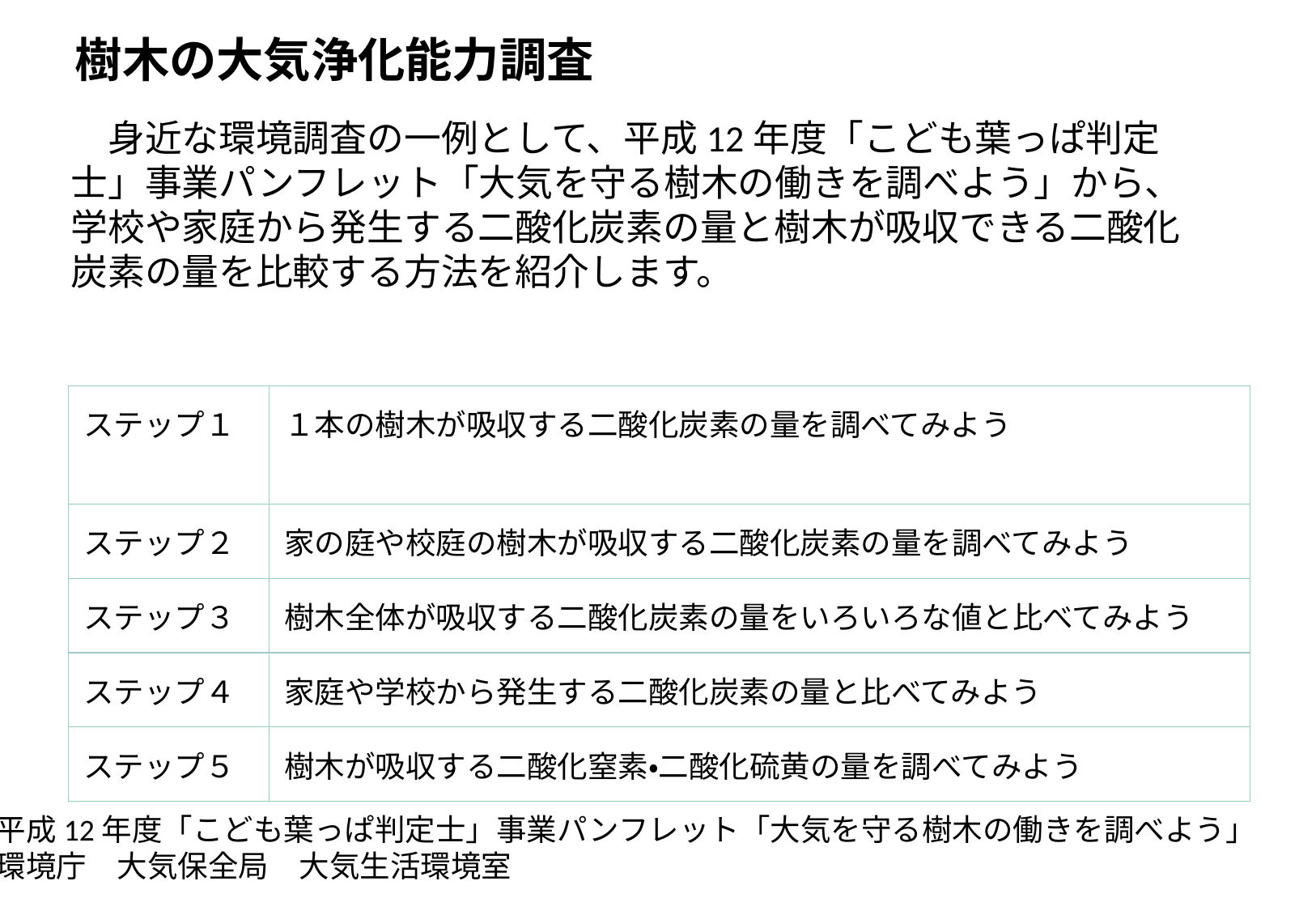

樹木の大気浄化能力調査
　身近な環境調査の一例として、平成12年度「こども葉っぱ判定士」事業パンフレット「大気を守る樹木の働きを調べよう」から、学校や家庭から発生する二酸化炭素の量と樹木が吸収できる二酸化炭素の量を比較する方法を紹介します。
| ステップ１ | １本の樹木が吸収する二酸化炭素の量を調べてみよう |
| --- | --- |
| ステップ２ | 家の庭や校庭の樹木が吸収する二酸化炭素の量を調べてみよう |
| ステップ３ | 樹木全体が吸収する二酸化炭素の量をいろいろな値と比べてみよう |
| ステップ４ | 家庭や学校から発生する二酸化炭素の量と比べてみよう |
| ステップ５ | 樹木が吸収する二酸化窒素・二酸化硫黄の量を調べてみよう |
平成12年度「こども葉っぱ判定士」事業パンフレット「大気を守る樹木の働きを調べよう」
環境庁　大気保全局　大気生活環境室